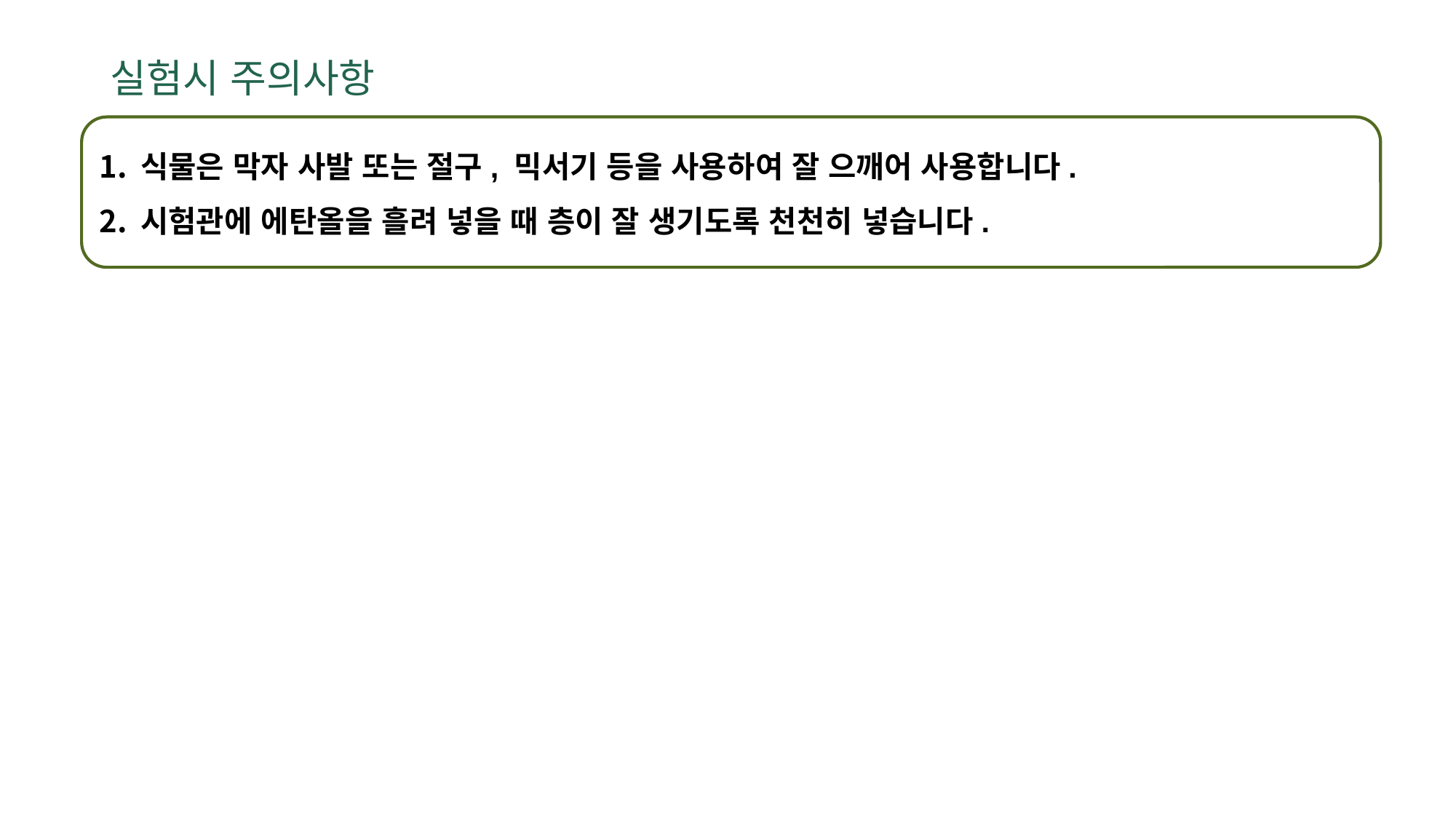

실험시 주의사항
식물은 막자 사발 또는 절구, 믹서기 등을 사용하여 잘 으깨어 사용합니다.
시험관에 에탄올을 흘려 넣을 때 층이 잘 생기도록 천천히 넣습니다.